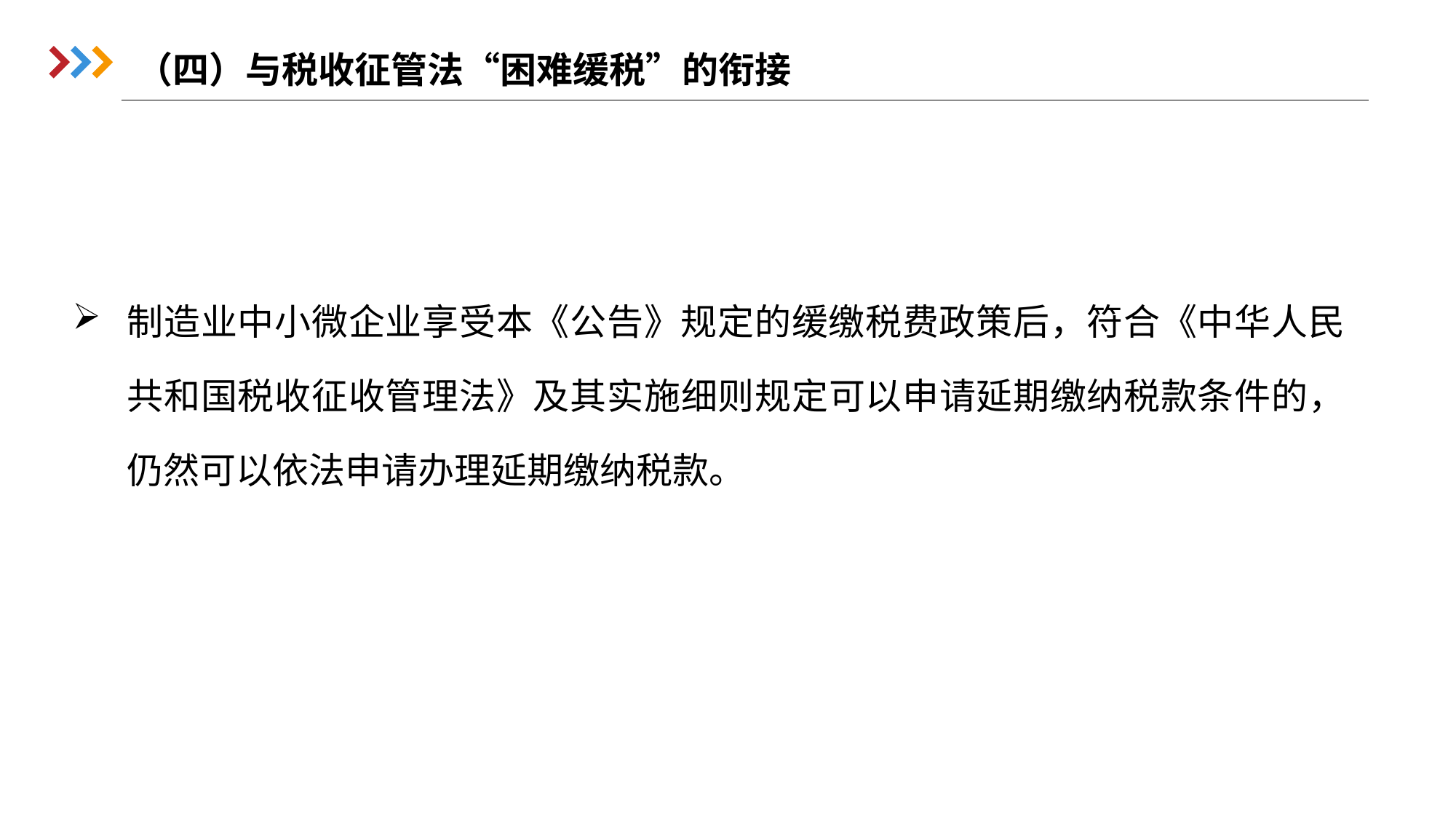

（四）与税收征管法“困难缓税”的衔接

制造业中小微企业享受本《公告》规定的缓缴税费政策后，符合《中华人民共和国税收征收管理法》及其实施细则规定可以申请延期缴纳税款条件的，仍然可以依法申请办理延期缴纳税款。